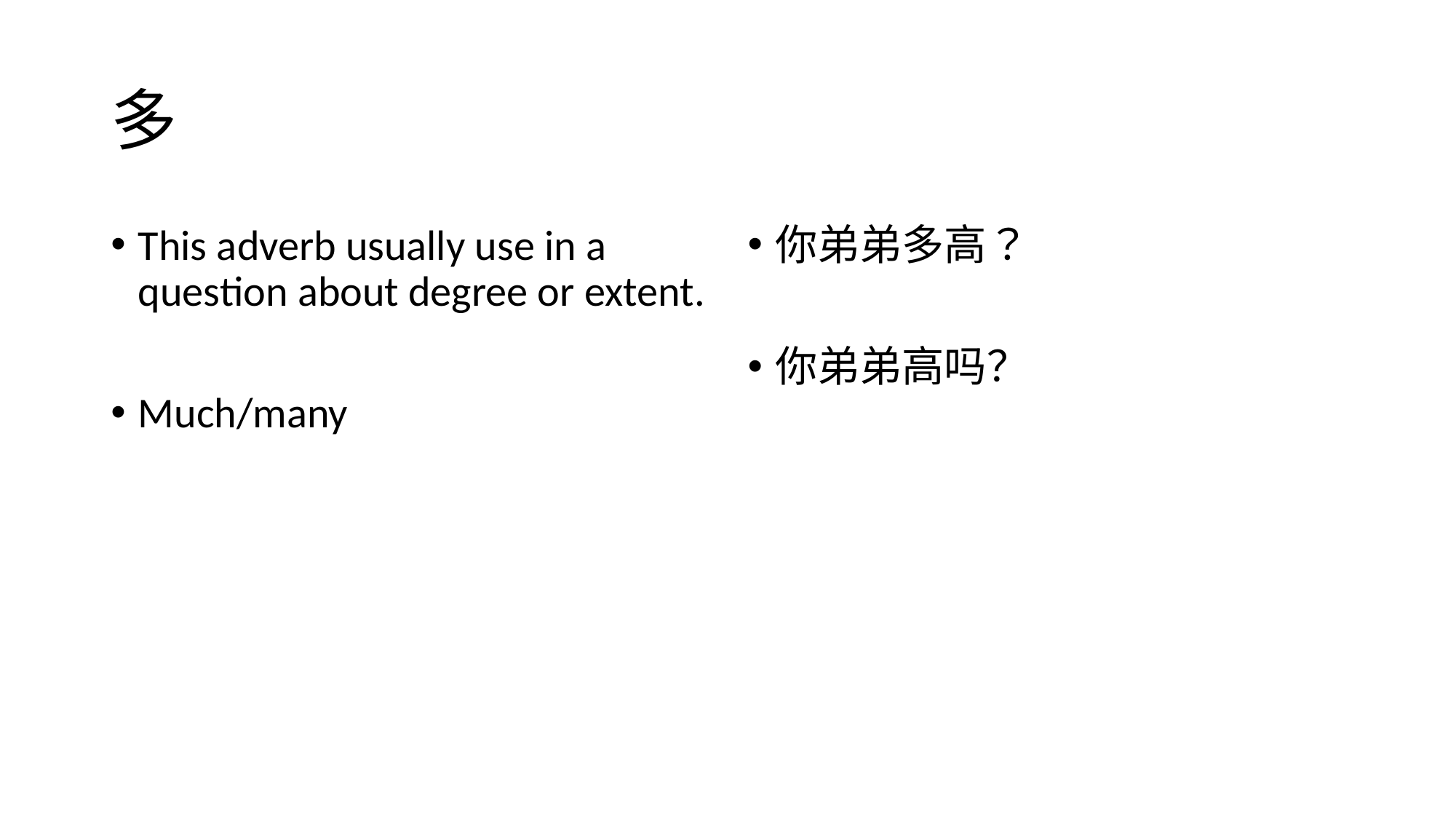

# 多
This adverb usually use in a question about degree or extent.

Much/many
你弟弟多高？

你弟弟高吗？